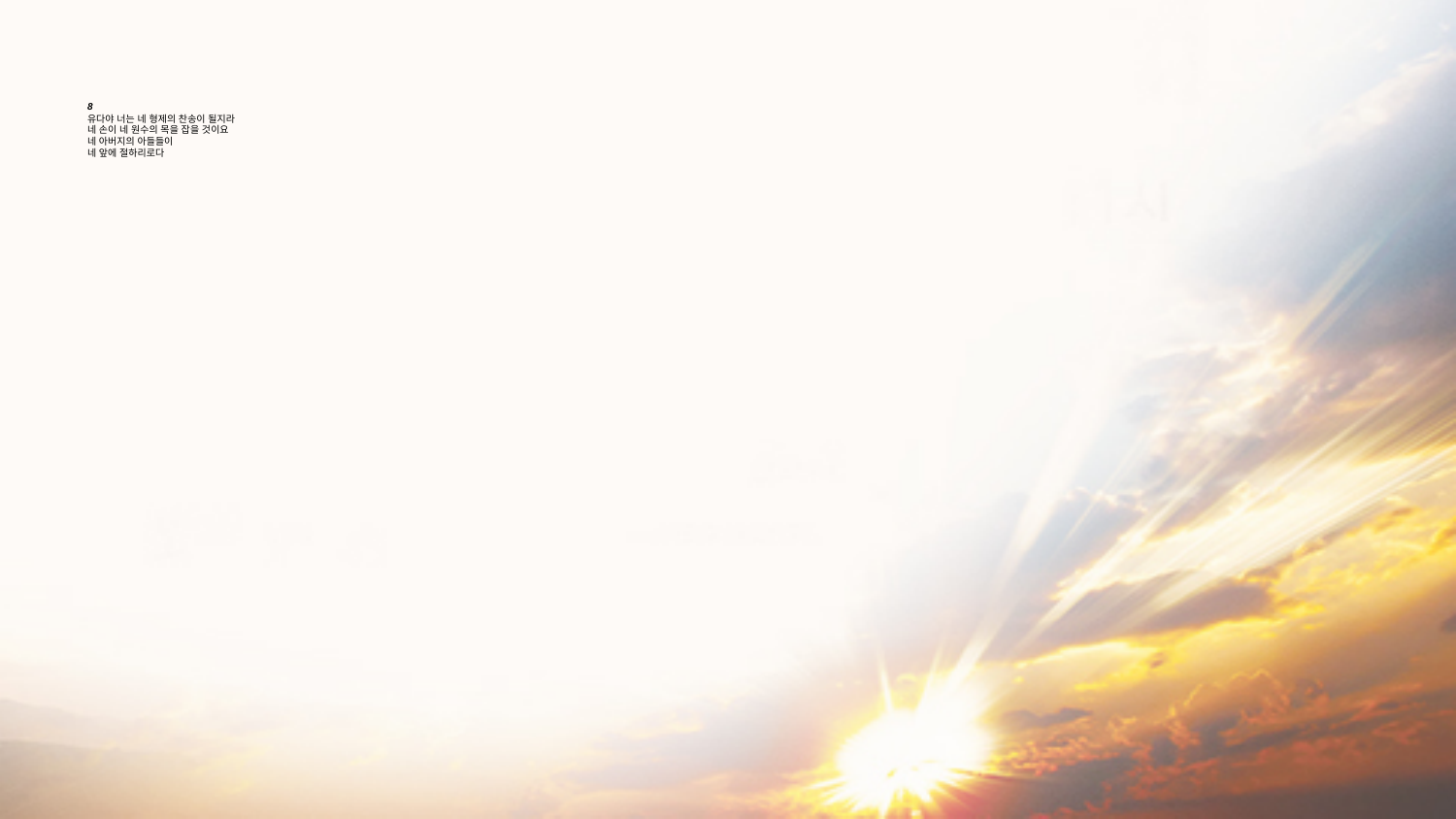

# 8 유다야 너는 네 형제의 찬송이 될지라 네 손이 네 원수의 목을 잡을 것이요 네 아버지의 아들들이 네 앞에 절하리로다